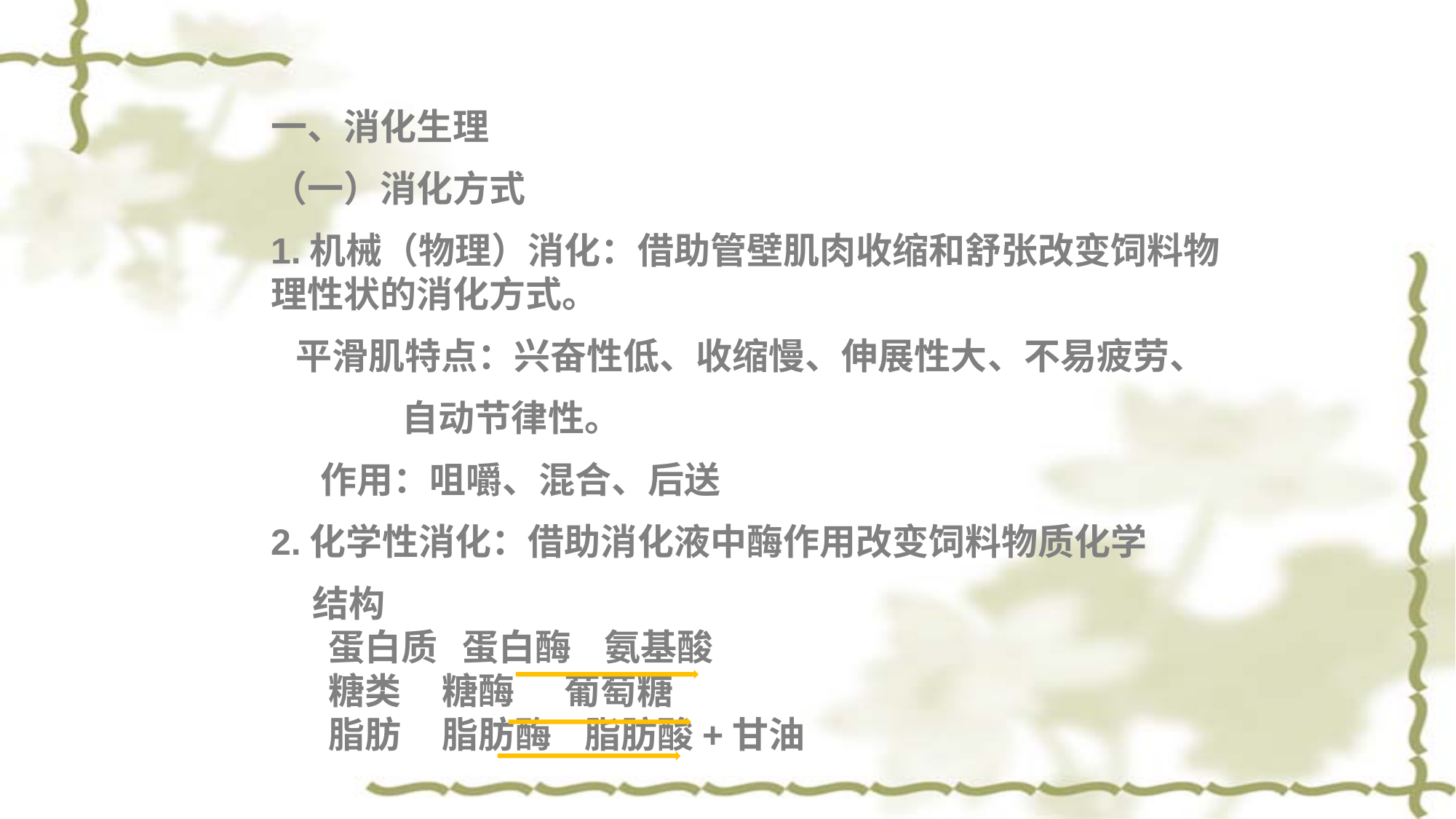

一、消化生理
（一）消化方式
1.机械（物理）消化：借助管壁肌肉收缩和舒张改变饲料物理性状的消化方式。
  平滑肌特点：兴奋性低、收缩慢、伸展性大、不易疲劳、
               自动节律性。
     作用：咀嚼、混合、后送
2.化学性消化：借助消化液中酶作用改变饲料物质化学
    结构
      蛋白质   蛋白酶    氨基酸
      糖类     糖酶      葡萄糖
      脂肪     脂肪酶    脂肪酸+甘油